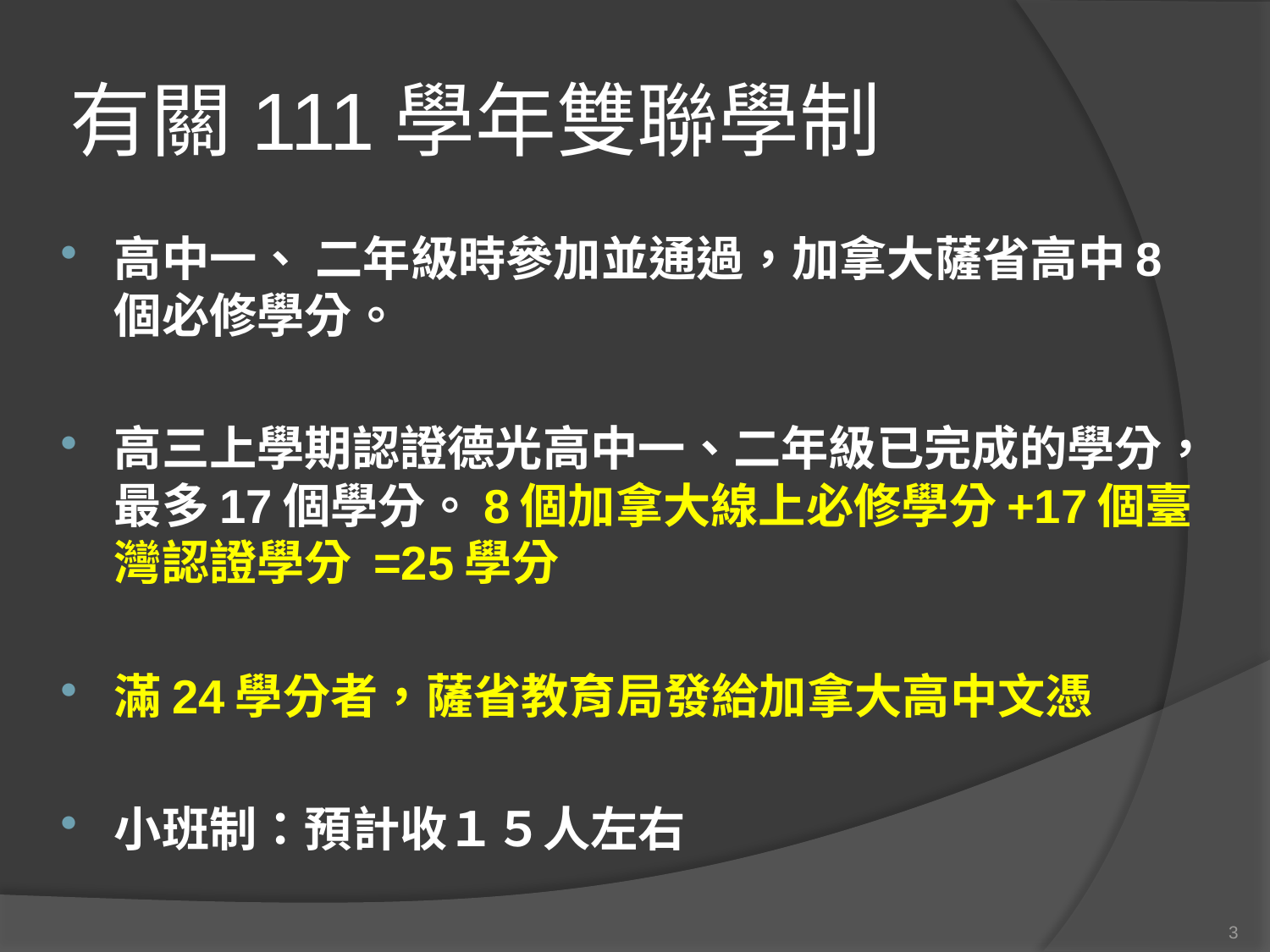

# 有關111學年雙聯學制
高中一、 二年級時參加並通過，加拿大薩省高中8個必修學分。

高三上學期認證德光高中一、二年級已完成的學分，最多17個學分。8個加拿大線上必修學分+17個臺灣認證學分 =25學分

滿24學分者，薩省教育局發給加拿大高中文憑

小班制：預計收１５人左右

3